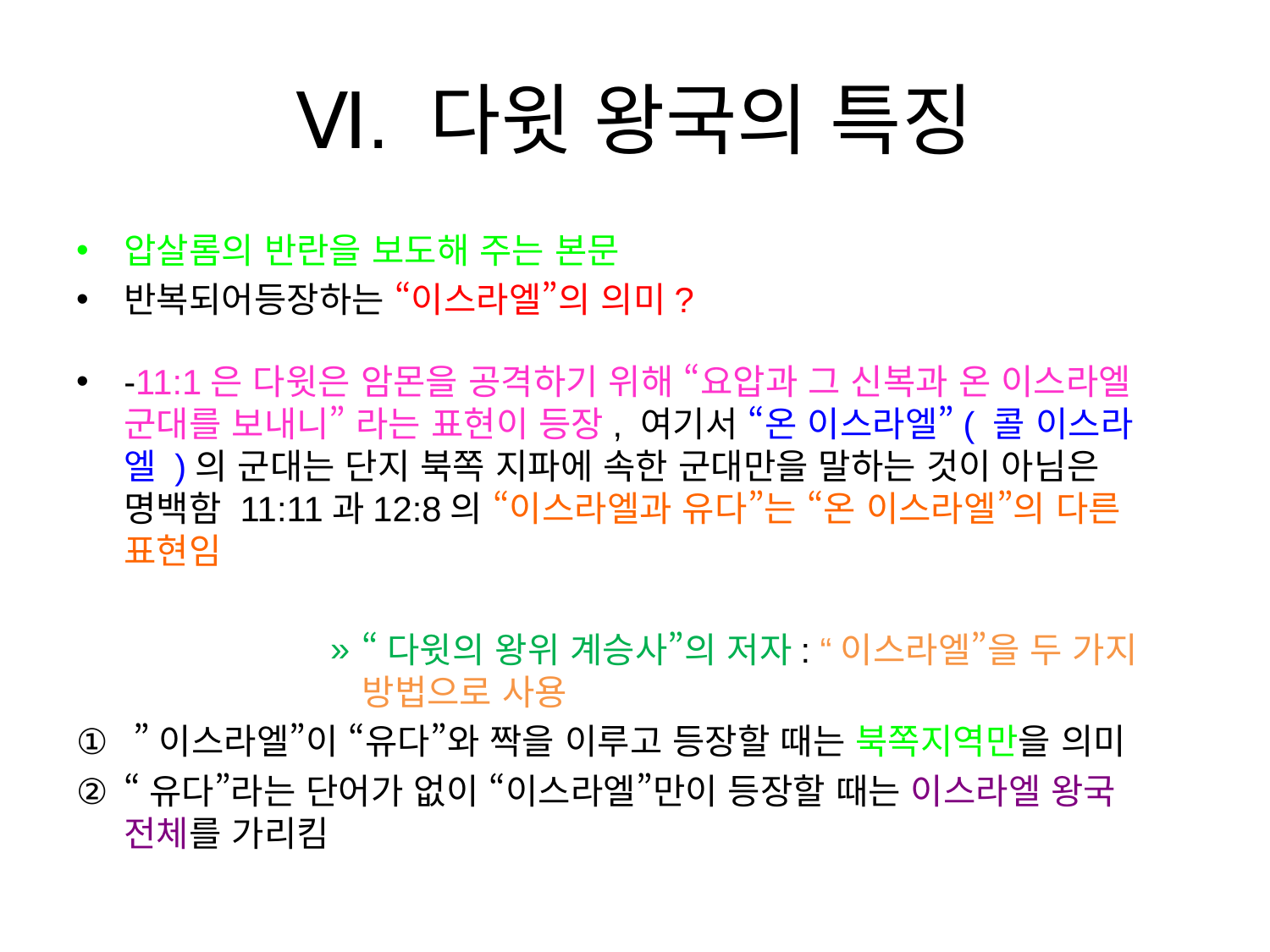

# Ⅵ. 다윗 왕국의 특징
압살롬의 반란을 보도해 주는 본문
반복되어등장하는 “이스라엘”의 의미?

-11:1은 다윗은 암몬을 공격하기 위해 “요압과 그 신복과 온 이스라엘 군대를 보내니” 라는 표현이 등장, 여기서 “온 이스라엘”( 콜 이스라엘 )의 군대는 단지 북쪽 지파에 속한 군대만을 말하는 것이 아님은 명백함 11:11과12:8의 “이스라엘과 유다”는 “온 이스라엘”의 다른 표현임

“다윗의 왕위 계승사”의 저자: “이스라엘”을 두 가지 방법으로 사용
 ”이스라엘”이 “유다”와 짝을 이루고 등장할 때는 북쪽지역만을 의미
“유다”라는 단어가 없이 “이스라엘”만이 등장할 때는 이스라엘 왕국 전체를 가리킴